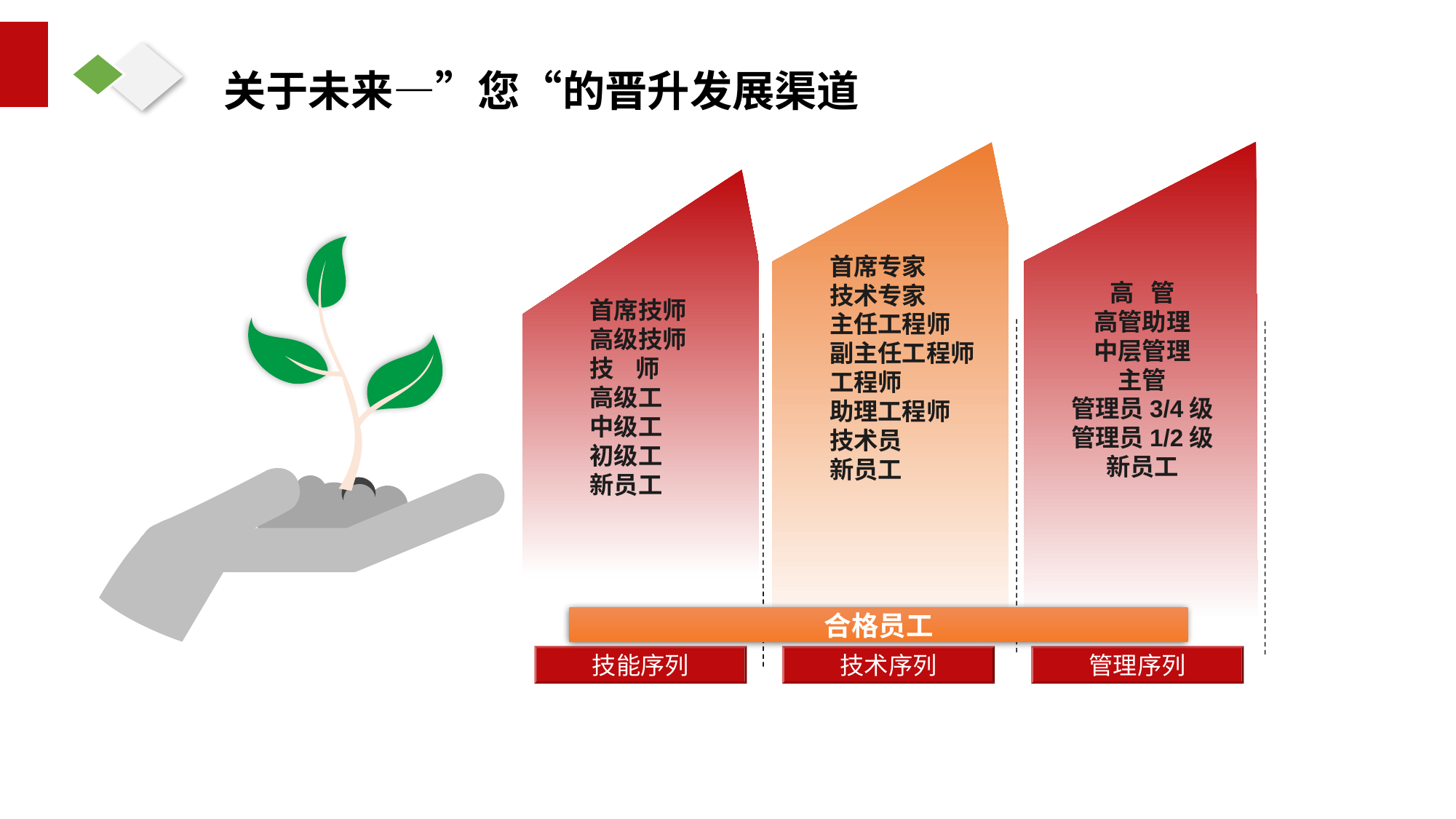

关于未来—”您“的晋升发展渠道

首席专家
技术专家
主任工程师
副主任工程师
工程师
助理工程师
技术员
新员工
高   管
高管助理
中层管理
主管
管理员3/4级
管理员1/2级
新员工
首席技师
高级技师
技    师
高级工
中级工
初级工
新员工

合格员工
技能序列
技术序列
管理序列